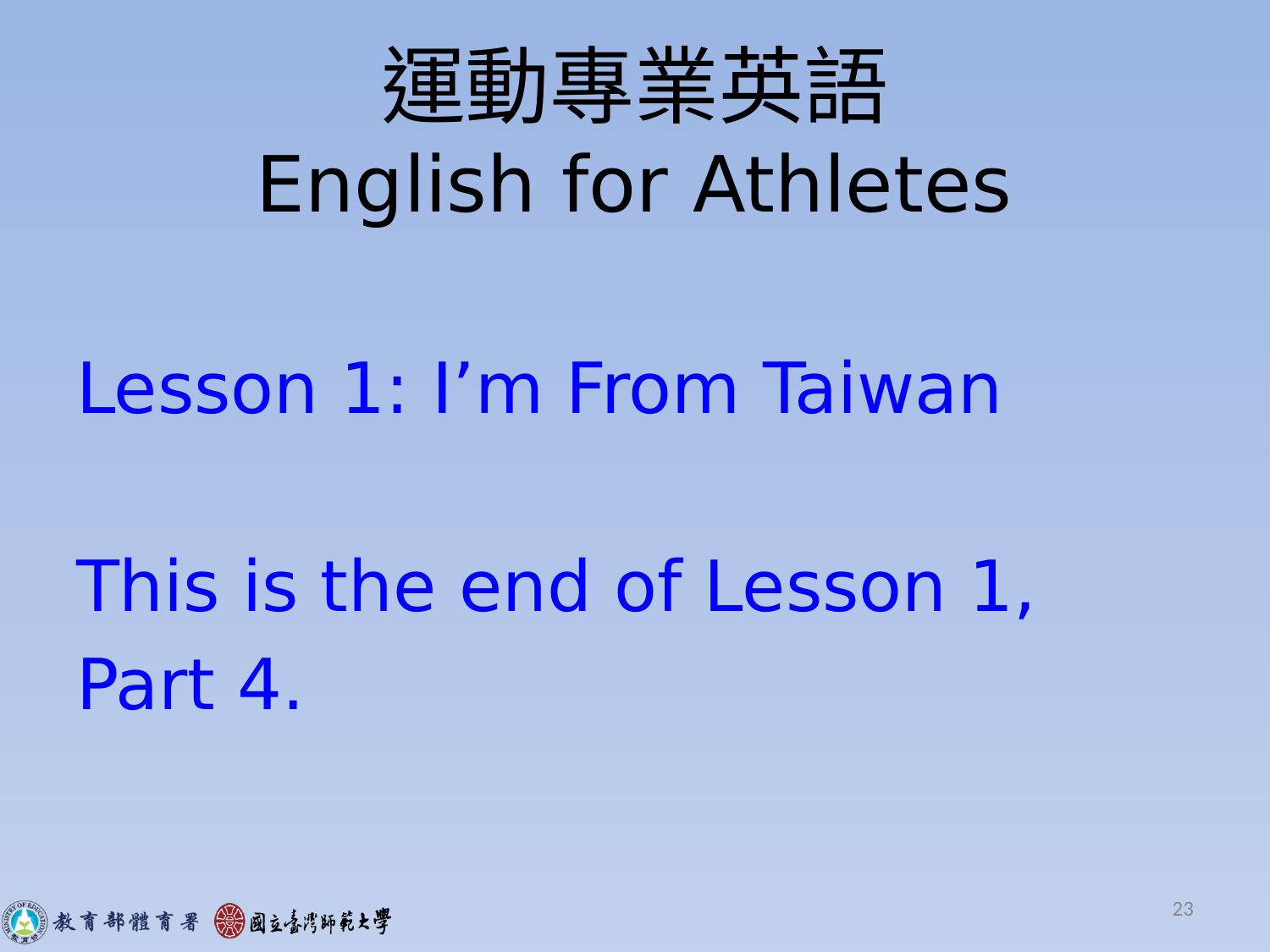

# 運動專業英語 English for Athletes

Lesson 1: I’m From Taiwan

This is the end of Lesson 1,
Part 4.

23